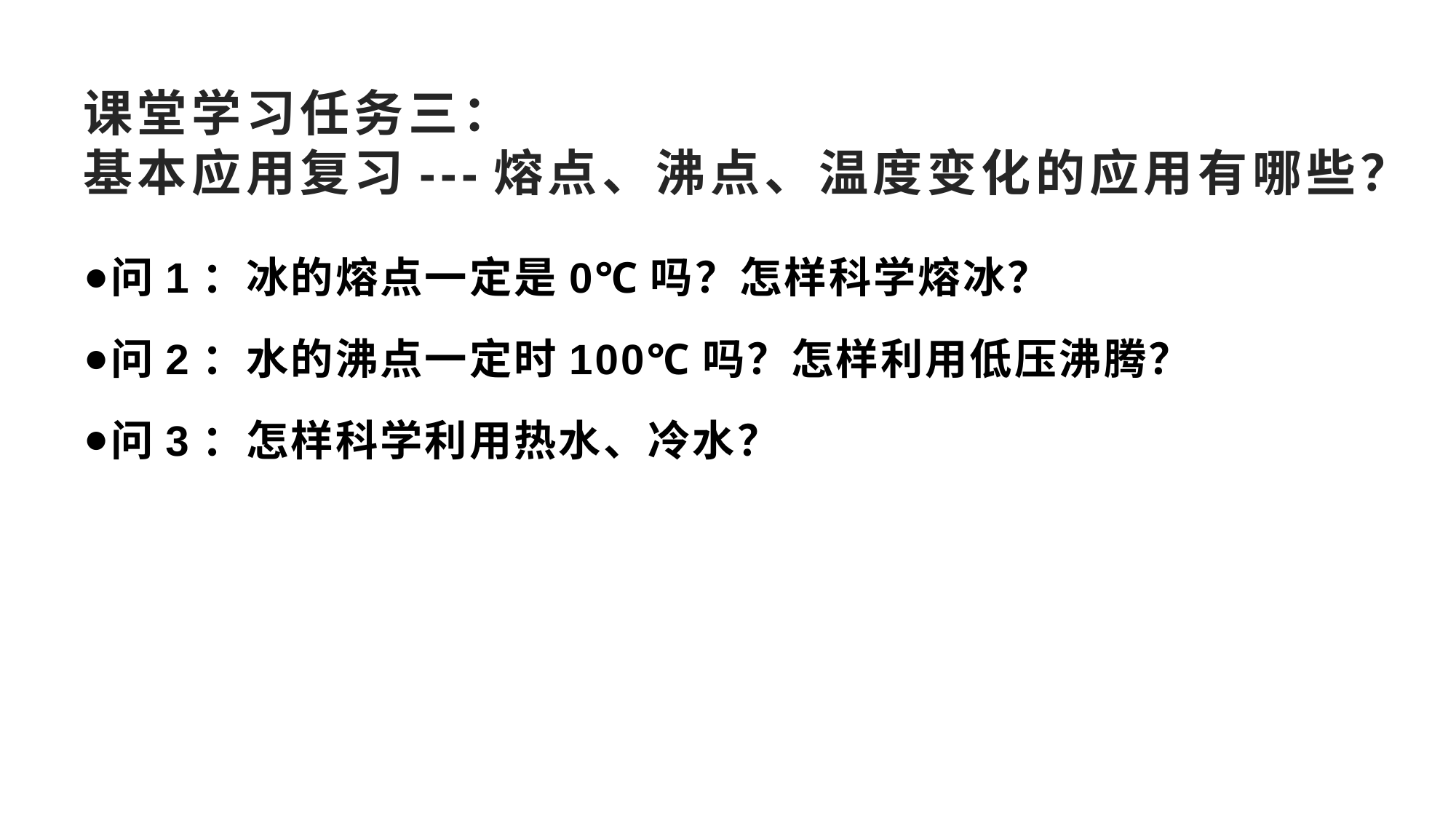

# 课堂学习任务三： 基本应用复习---熔点、沸点、温度变化的应用有哪些？
问1：冰的熔点一定是0℃吗？怎样科学熔冰？
问2：水的沸点一定时100℃吗？怎样利用低压沸腾？
问3：怎样科学利用热水、冷水？